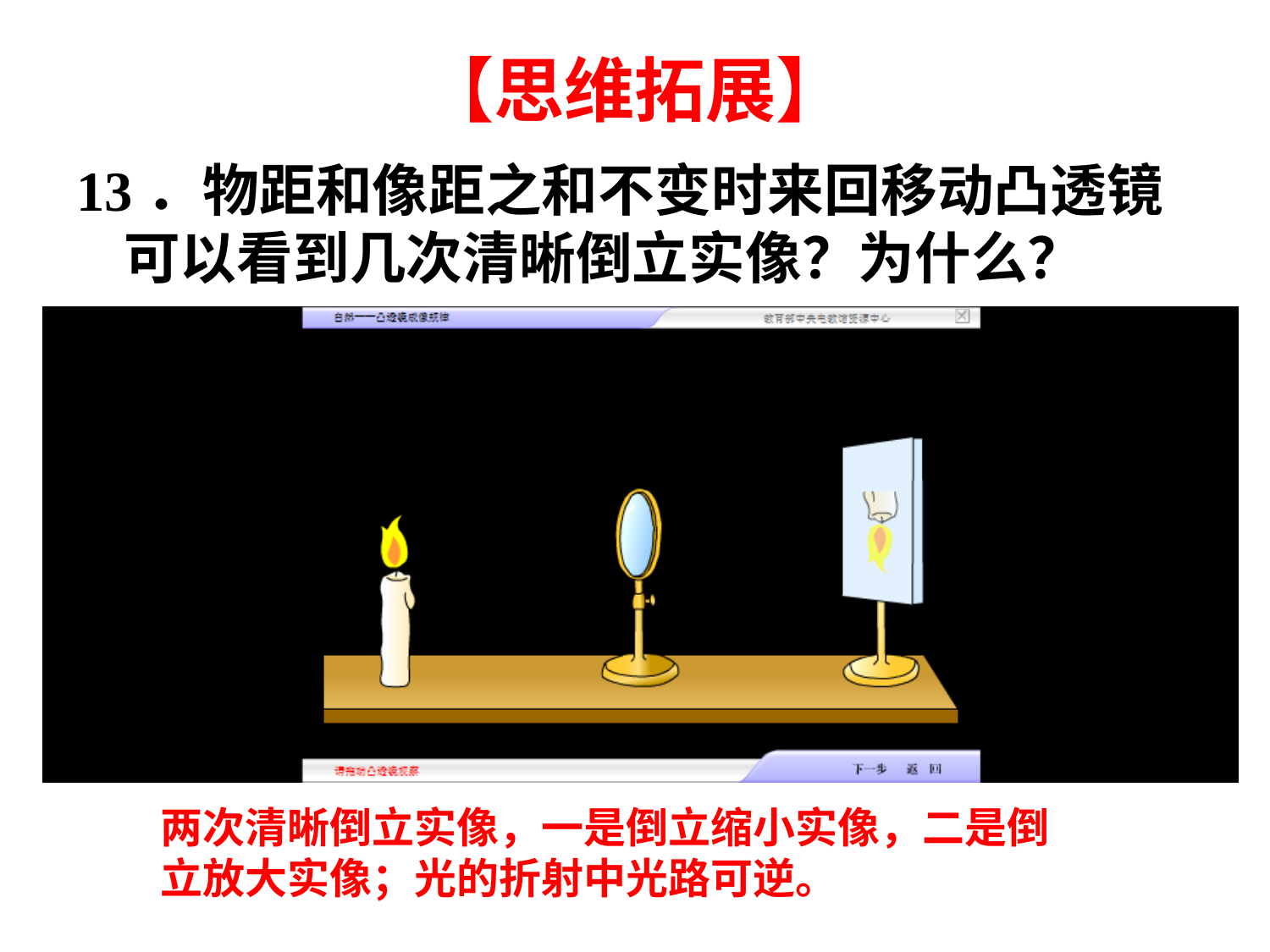

# 【思维拓展】
13．物距和像距之和不变时来回移动凸透镜可以看到几次清晰倒立实像？为什么？

两次清晰倒立实像，一是倒立缩小实像，二是倒立放大实像；光的折射中光路可逆。